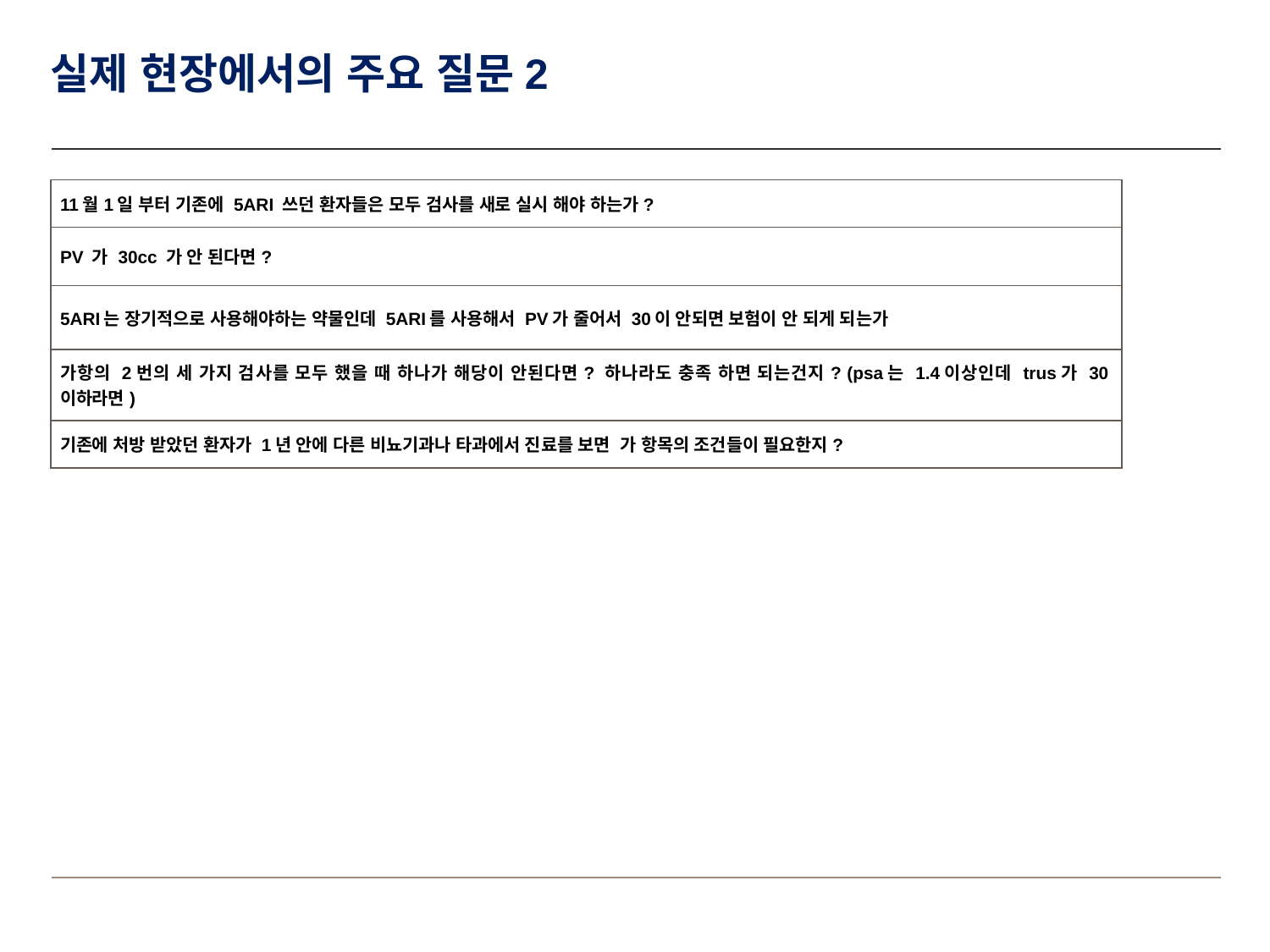

# 실제 현장에서의 주요 질문2
| 11월1일 부터 기존에 5ARI 쓰던 환자들은 모두 검사를 새로 실시 해야 하는가? |
| --- |
| PV 가 30cc 가 안 된다면? |
| 5ARI는 장기적으로 사용해야하는 약물인데 5ARI를 사용해서 PV가 줄어서 30이 안되면 보험이 안 되게 되는가 |
| 가항의 2번의 세 가지 검사를 모두 했을 때 하나가 해당이 안된다면? 하나라도 충족 하면 되는건지? (psa는 1.4이상인데 trus가 30이하라면) |
| 기존에 처방 받았던 환자가 1년 안에 다른 비뇨기과나 타과에서 진료를 보면 가 항목의 조건들이 필요한지? |